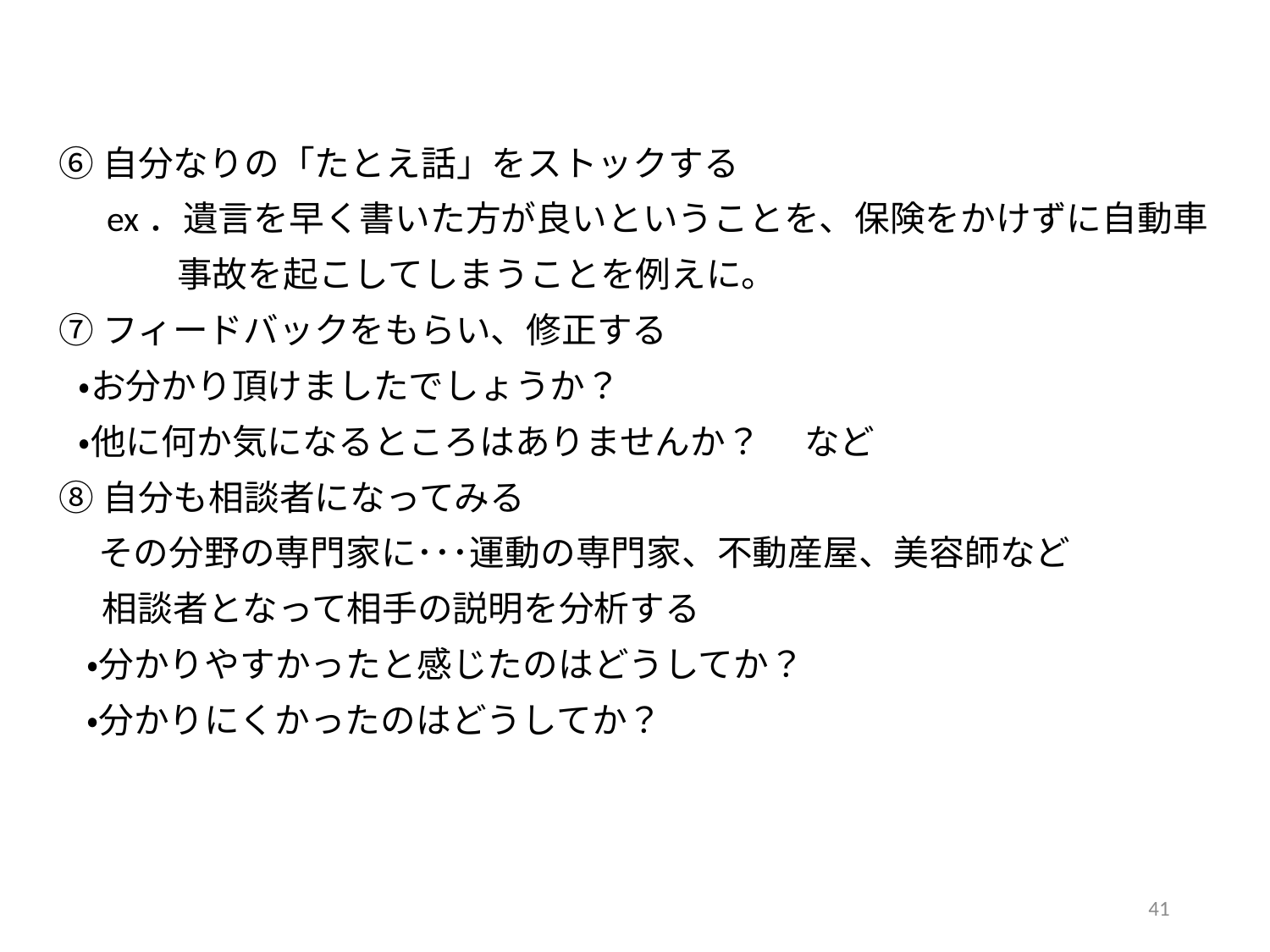

⑥自分なりの「たとえ話」をストックする
　　ex．遺言を早く書いた方が良いということを、保険をかけずに自動車
                  事故を起こしてしまうことを例えに。
    ⑦フィードバックをもらい、修正する
　  ・お分かり頂けましたでしょうか？
　  ・他に何か気になるところはありませんか？　 など
    ⑧自分も相談者になってみる
　　その分野の専門家に･･･運動の専門家、不動産屋、美容師など
　     相談者となって相手の説明を分析する
　   ・分かりやすかったと感じたのはどうしてか？
　   ・分かりにくかったのはどうしてか？

41